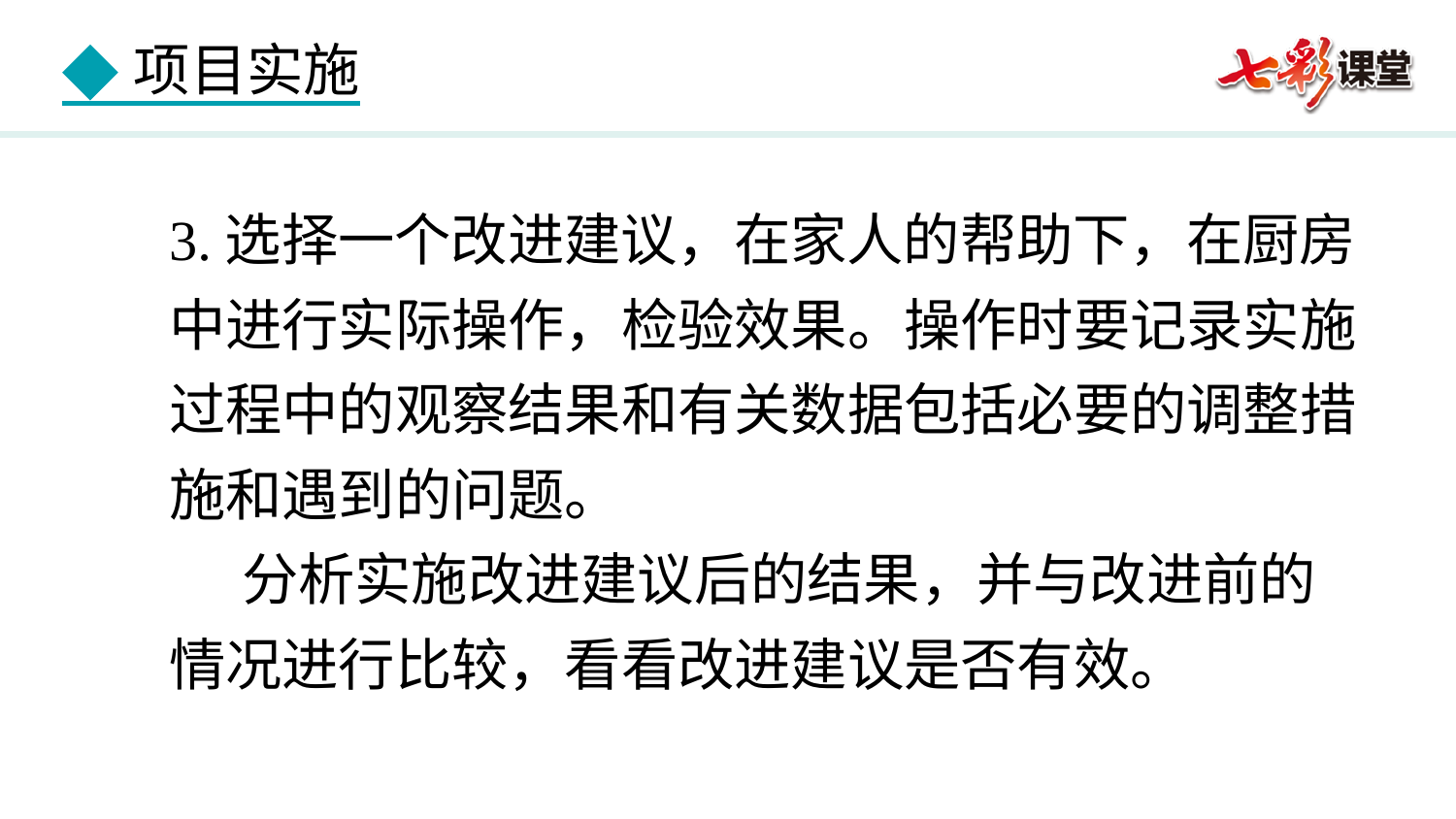

3.选择一个改进建议，在家人的帮助下，在厨房中进行实际操作，检验效果。操作时要记录实施过程中的观察结果和有关数据包括必要的调整措施和遇到的问题。
分析实施改进建议后的结果，并与改进前的情况进行比较，看看改进建议是否有效。